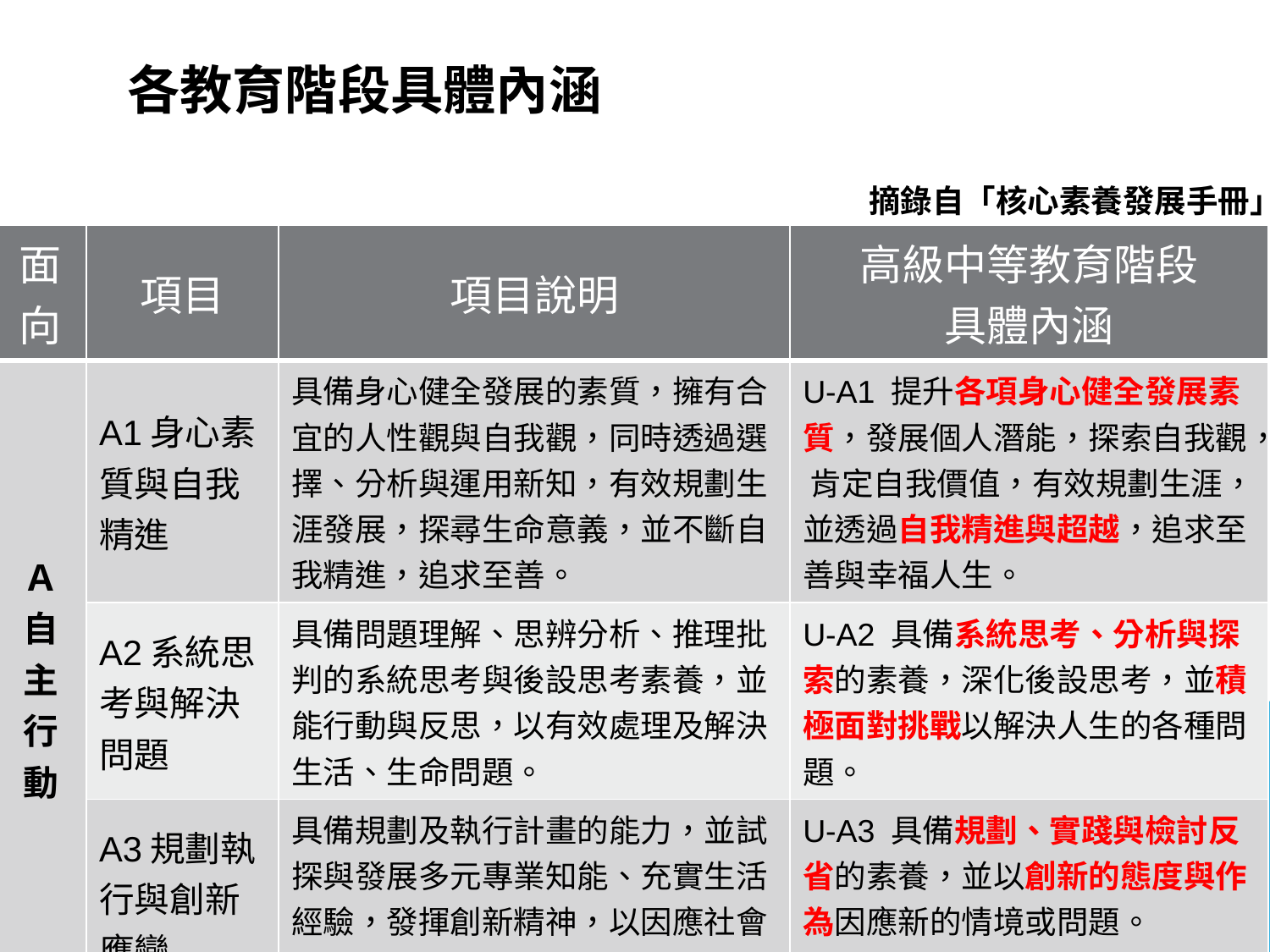

# 各教育階段具體內涵
摘錄自「核心素養發展手冊」
| 面向 | 項目 | 項目說明 | 高級中等教育階段 具體內涵 |
| --- | --- | --- | --- |
| Ａ自主行動 | A1身心素質與自我精進 | 具備身心健全發展的素質，擁有合宜的人性觀與自我觀，同時透過選擇、分析與運用新知，有效規劃生涯發展，探尋生命意義，並不斷自我精進，追求至善。 | U-A1 提升各項身心健全發展素質，發展個人潛能，探索自我觀， 肯定自我價值，有效規劃生涯，並透過自我精進與超越，追求至善與幸福人生。 |
|  | A2系統思考與解決問題 | 具備問題理解、思辨分析、推理批判的系統思考與後設思考素養，並能行動與反思，以有效處理及解決生活、生命問題。 | U-A2 具備系統思考、分析與探索的素養，深化後設思考，並積極面對挑戰以解決人生的各種問題。 |
|  | A3規劃執行與創新應變 | 具備規劃及執行計畫的能力，並試探與發展多元專業知能、充實生活經驗，發揮創新精神，以因應社會變遷、增進個人的彈性適應力。 | U-A3 具備規劃、實踐與檢討反省的素養，並以創新的態度與作為因應新的情境或問題。 |
13